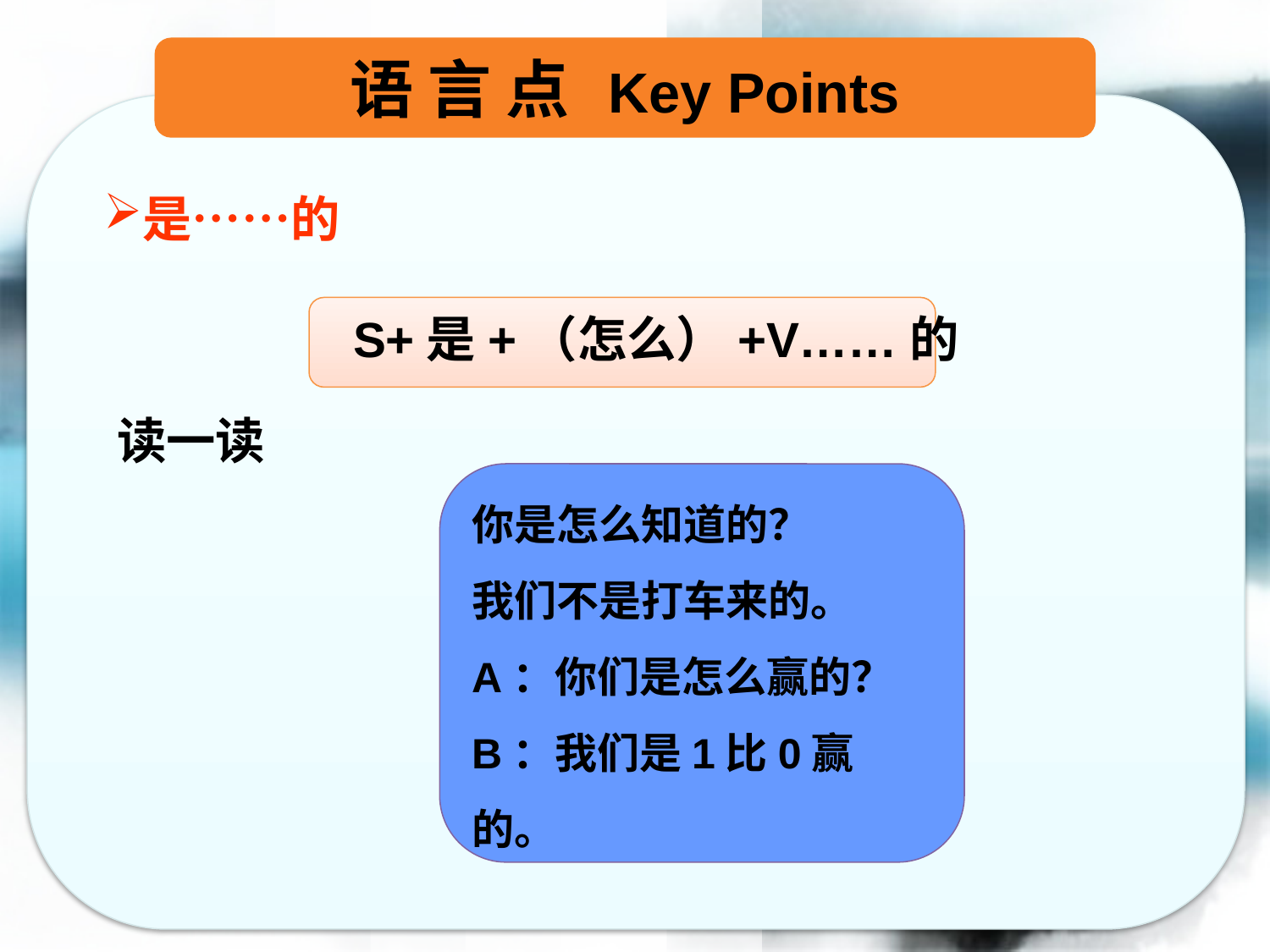

语 言 点  Key Points

是……的

S+是+（怎么）+V……的
读一读
你是怎么知道的？
我们不是打车来的。
A：你们是怎么赢的？
B：我们是1比0赢的。